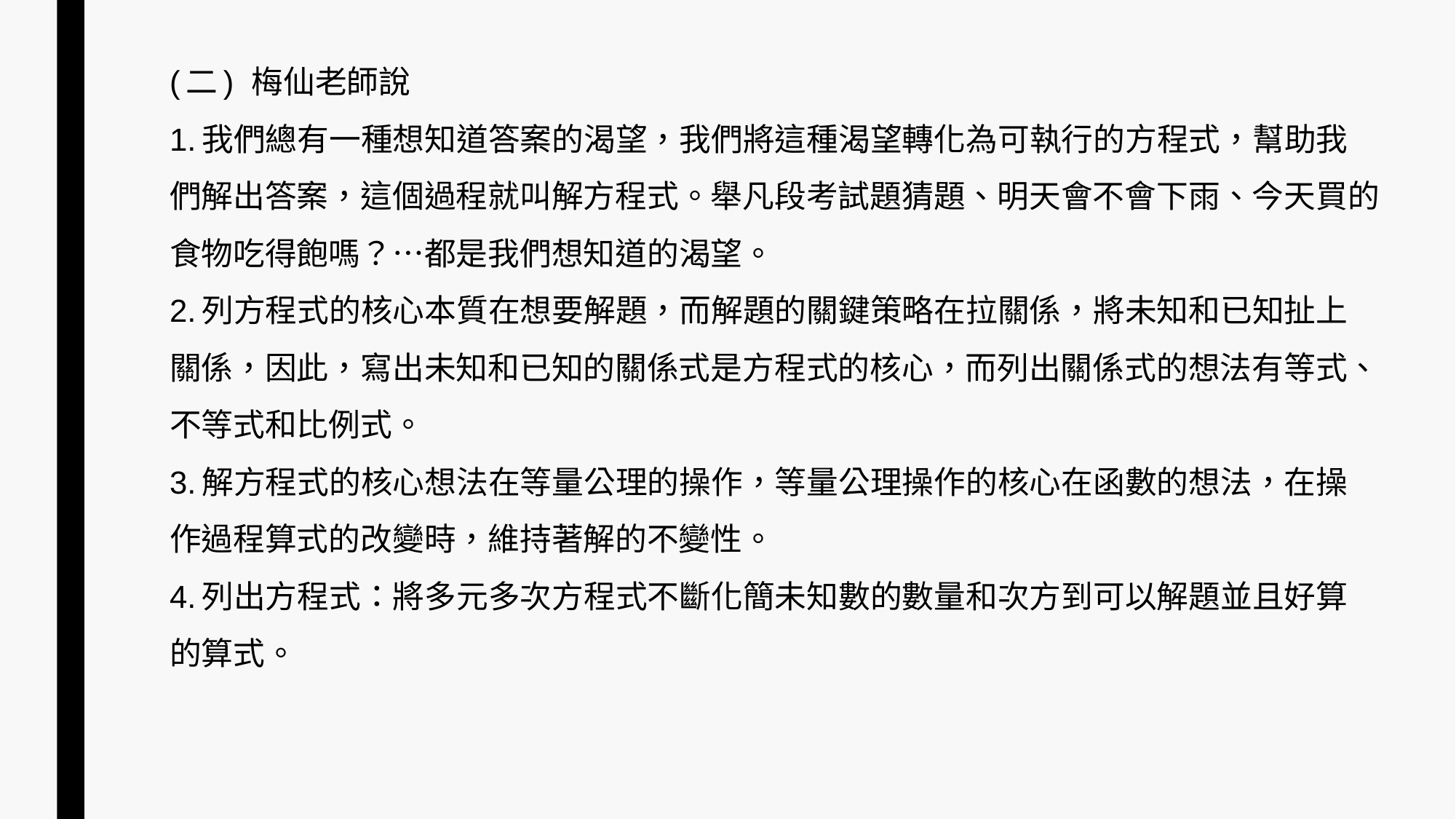

# (二)	梅仙老師說 1.我們總有一種想知道答案的渴望，我們將這種渴望轉化為可執行的方程式，幫助我們解出答案，這個過程就叫解方程式。舉凡段考試題猜題、明天會不會下雨、今天買的食物吃得飽嗎？…都是我們想知道的渴望。 2.列方程式的核心本質在想要解題，而解題的關鍵策略在拉關係，將未知和已知扯上關係，因此，寫出未知和已知的關係式是方程式的核心，而列出關係式的想法有等式、不等式和比例式。 3.解方程式的核心想法在等量公理的操作，等量公理操作的核心在函數的想法，在操作過程算式的改變時，維持著解的不變性。 4.列出方程式：將多元多次方程式不斷化簡未知數的數量和次方到可以解題並且好算的算式。